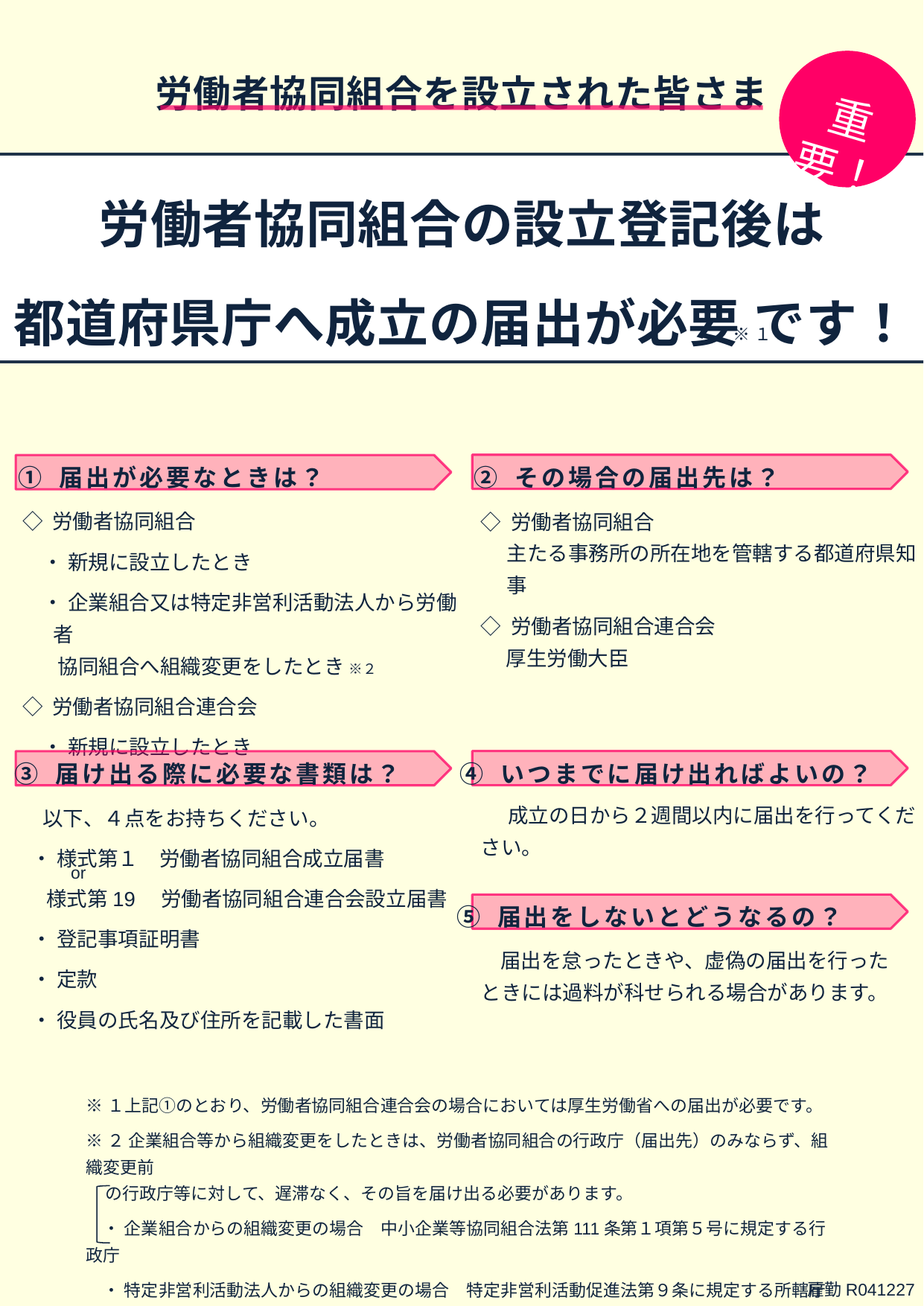

労働者協同組合を設立された皆さま

重要！
労働者協同組合の設立登記後は
都道府県庁へ成立の届出が必要　です！
※１
① 届出が必要なときは？

② その場合の届出先は？

◇ 労働者協同組合
　・ 新規に設立したとき
　・ 企業組合又は特定非営利活動法人から労働者
 協同組合へ組織変更をしたとき ※２
◇ 労働者協同組合連合会
　・ 新規に設立したとき
◇ 労働者協同組合
主たる事務所の所在地を管轄する都道府県知事
◇ 労働者協同組合連合会
　 厚生労働大臣
③ 届け出る際に必要な書類は？

④ いつまでに届け出ればよいの？

 成立の日から２週間以内に届出を行ってください。
　以下、４点をお持ちください。
 ・ 様式第１　労働者協同組合成立届書
 様式第19　労働者協同組合連合会設立届書
 ・ 登記事項証明書
 ・ 定款
 ・ 役員の氏名及び住所を記載した書面
or
⑤ 届出をしないとどうなるの？

届出を怠ったときや、虚偽の届出を行ったときには過料が科せられる場合があります。
※１上記①のとおり、労働者協同組合連合会の場合においては厚生労働省への届出が必要です。
※２ 企業組合等から組織変更をしたときは、労働者協同組合の行政庁（届出先）のみならず、組織変更前
     の行政庁等に対して、遅滞なく、その旨を届け出る必要があります。
　・ 企業組合からの組織変更の場合　中小企業等協同組合法第111条第１項第５号に規定する行政庁
　・ 特定非営利活動法人からの組織変更の場合　特定非営利活動促進法第９条に規定する所轄庁

雇勤R041227